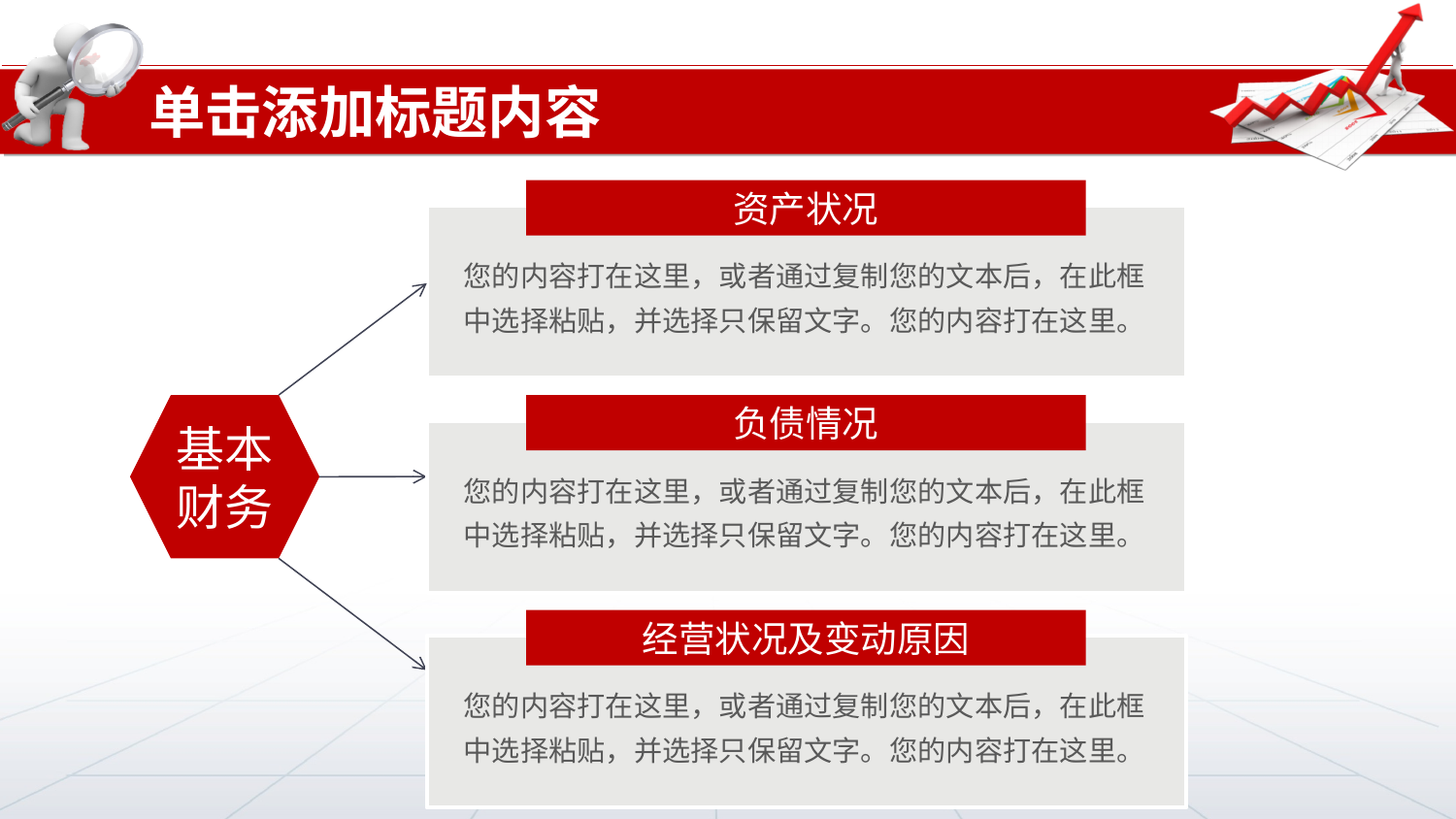

单击添加标题内容
资产状况

您的内容打在这里，或者通过复制您的文本后，在此框中选择粘贴，并选择只保留文字。您的内容打在这里。
负债情况
基本财务

您的内容打在这里，或者通过复制您的文本后，在此框中选择粘贴，并选择只保留文字。您的内容打在这里。
经营状况及变动原因

您的内容打在这里，或者通过复制您的文本后，在此框中选择粘贴，并选择只保留文字。您的内容打在这里。